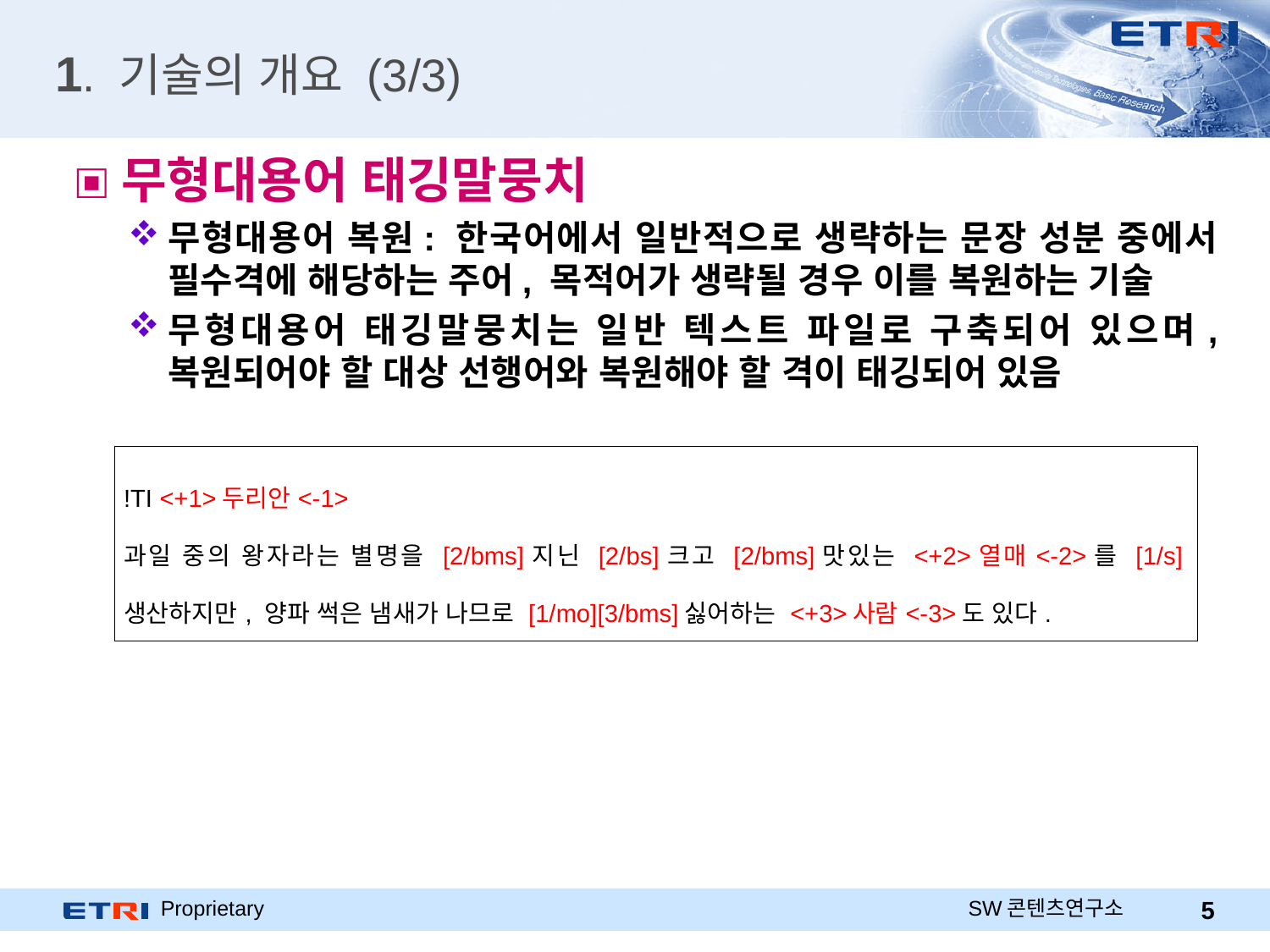

# 1. 기술의 개요 (3/3)
무형대용어 태깅말뭉치
무형대용어 복원: 한국어에서 일반적으로 생략하는 문장 성분 중에서 필수격에 해당하는 주어, 목적어가 생략될 경우 이를 복원하는 기술
무형대용어 태깅말뭉치는 일반 텍스트 파일로 구축되어 있으며, 복원되어야 할 대상 선행어와 복원해야 할 격이 태깅되어 있음

| !TI <+1>두리안<-1> 과일 중의 왕자라는 별명을 [2/bms]지닌 [2/bs]크고 [2/bms]맛있는 <+2>열매<-2>를 [1/s]생산하지만, 양파 썩은 냄새가 나므로 [1/mo][3/bms]싫어하는 <+3>사람<-3>도 있다. |
| --- |
SW콘텐츠연구소
5